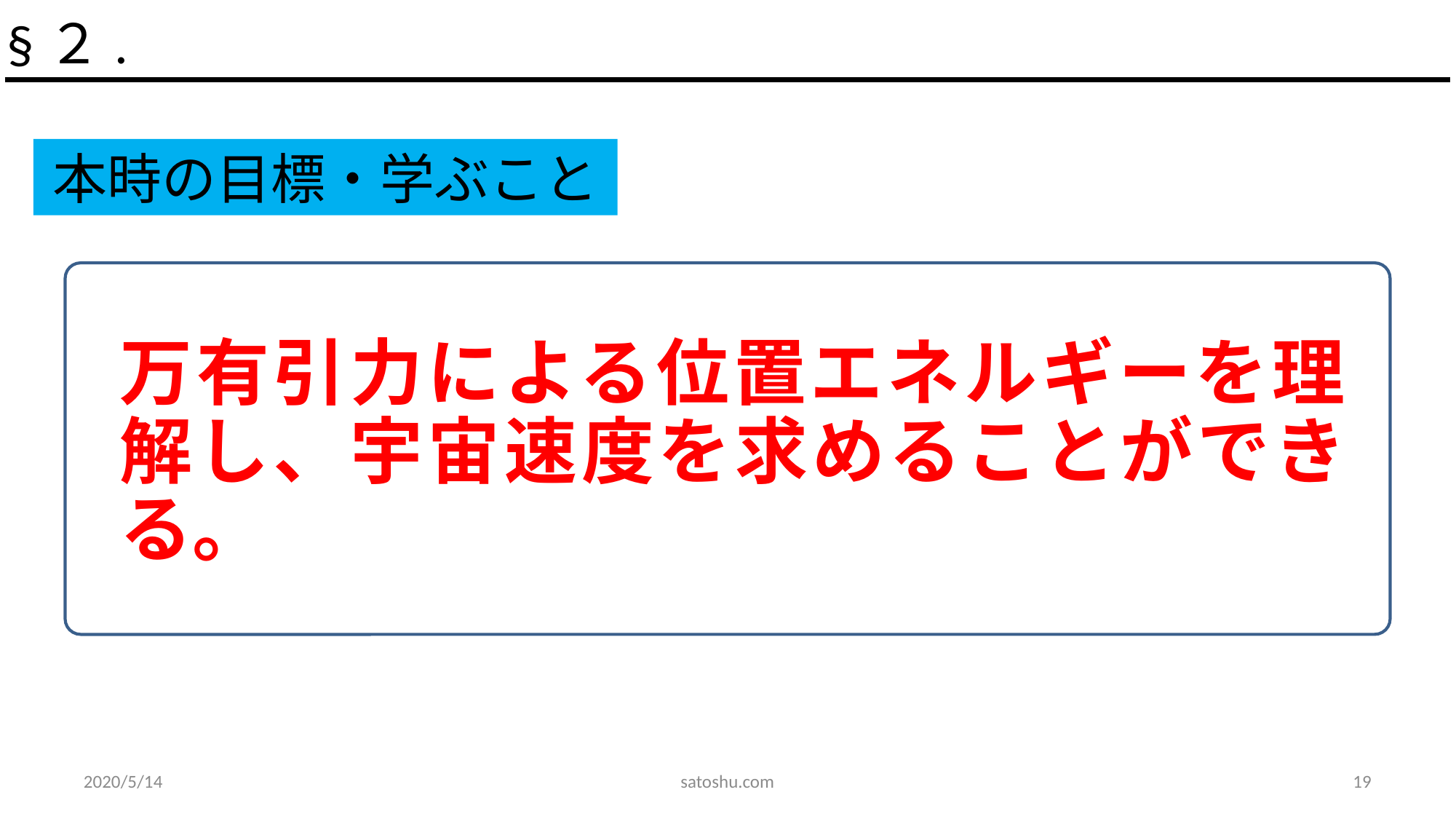

§２.
本時の目標・学ぶこと

万有引力による位置エネルギーを理解し、宇宙速度を求めることができる。
2020/5/14
satoshu.com
19